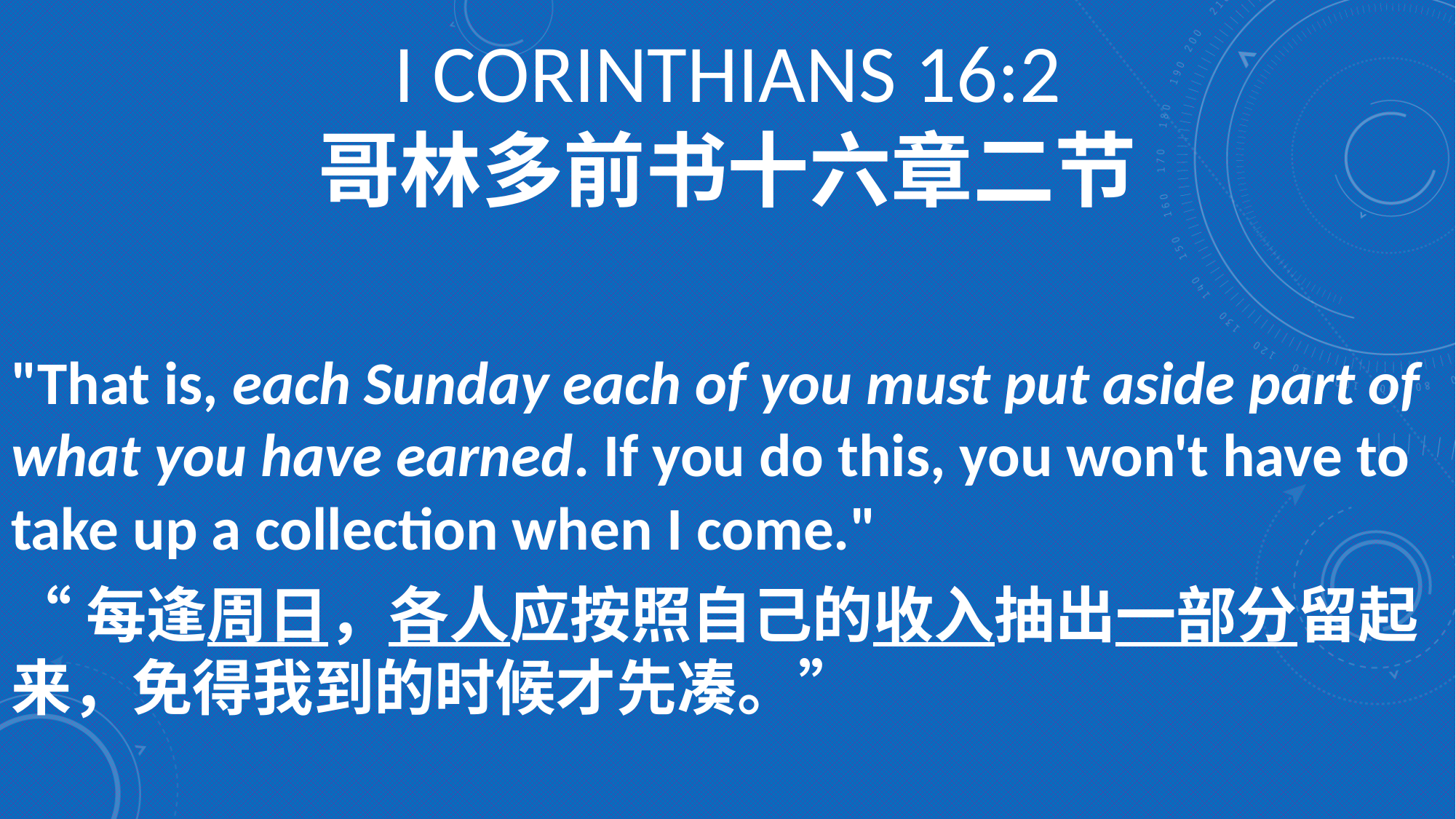

# I Corinthians 16:2 哥林多前书十六章二节
"That is, each Sunday each of you must put aside part of what you have earned. If you do this, you won't have to take up a collection when I come."
“每逢周日，各人应按照自己的收入抽出一部分留起来，免得我到的时候才先凑。”